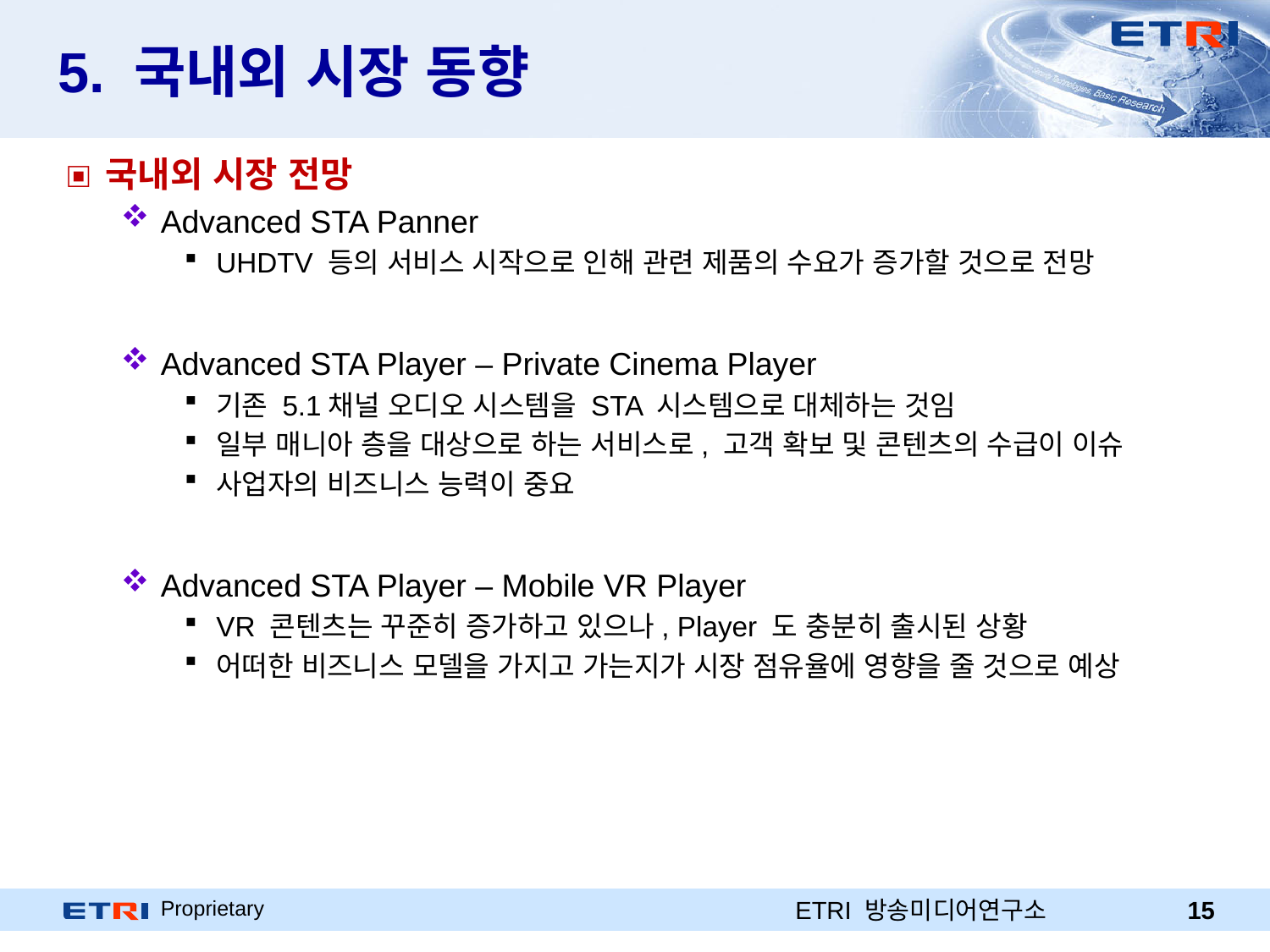

# 5. 국내외 시장 동향
국내외 시장 전망
Advanced STA Panner
UHDTV 등의 서비스 시작으로 인해 관련 제품의 수요가 증가할 것으로 전망

Advanced STA Player – Private Cinema Player
기존 5.1채널 오디오 시스템을 STA 시스템으로 대체하는 것임
일부 매니아 층을 대상으로 하는 서비스로, 고객 확보 및 콘텐츠의 수급이 이슈
사업자의 비즈니스 능력이 중요

Advanced STA Player – Mobile VR Player
VR 콘텐츠는 꾸준히 증가하고 있으나, Player 도 충분히 출시된 상황
어떠한 비즈니스 모델을 가지고 가는지가 시장 점유율에 영향을 줄 것으로 예상
ETRI 방송미디어연구소
15